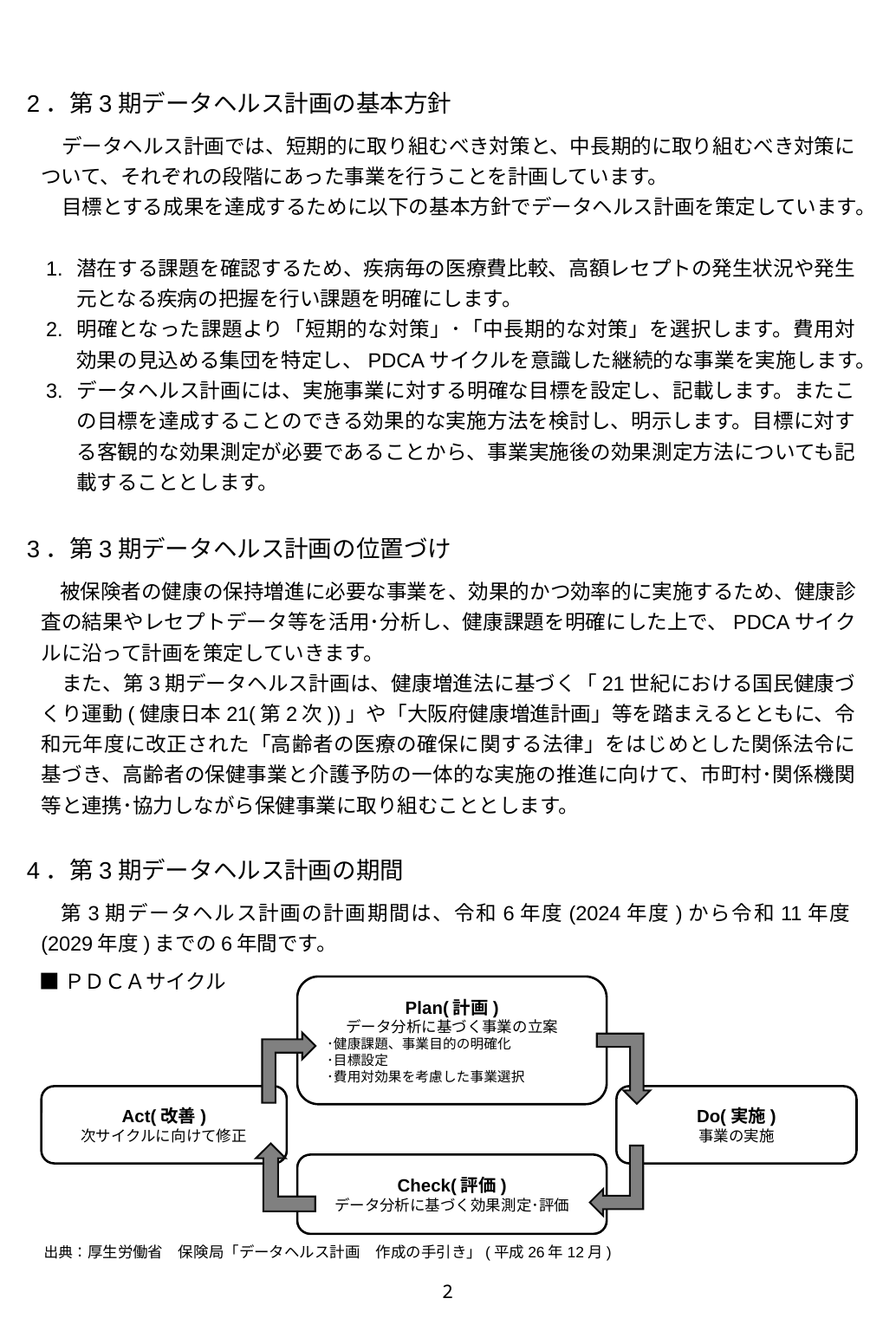

2．第3期データヘルス計画の基本方針
　データヘルス計画では、短期的に取り組むべき対策と、中長期的に取り組むべき対策について、それぞれの段階にあった事業を行うことを計画しています。
　目標とする成果を達成するために以下の基本方針でデータヘルス計画を策定しています。

潜在する課題を確認するため、疾病毎の医療費比較、高額レセプトの発生状況や発生元となる疾病の把握を行い課題を明確にします。
明確となった課題より「短期的な対策」･「中長期的な対策」を選択します。費用対効果の見込める集団を特定し、PDCAサイクルを意識した継続的な事業を実施します。
データヘルス計画には、実施事業に対する明確な目標を設定し、記載します。またこの目標を達成することのできる効果的な実施方法を検討し、明示します。目標に対する客観的な効果測定が必要であることから、事業実施後の効果測定方法についても記載することとします。
3．第3期データヘルス計画の位置づけ
　被保険者の健康の保持増進に必要な事業を、効果的かつ効率的に実施するため、健康診査の結果やレセプトデータ等を活用･分析し、健康課題を明確にした上で、PDCAサイクルに沿って計画を策定していきます。
　また、第3期データヘルス計画は、健康増進法に基づく「21世紀における国民健康づくり運動(健康日本21(第2次))」や「大阪府健康増進計画」等を踏まえるとともに、令和元年度に改正された「高齢者の医療の確保に関する法律」をはじめとした関係法令に基づき、高齢者の保健事業と介護予防の一体的な実施の推進に向けて、市町村･関係機関等と連携･協力しながら保健事業に取り組むこととします。
4．第3期データヘルス計画の期間
　第3期データヘルス計画の計画期間は、令和6年度(2024年度)から令和11年度(2029年度)までの6年間です。
■ＰＤＣＡサイクル
Plan(計画)
データ分析に基づく事業の立案
　･健康課題、事業目的の明確化
　･目標設定
　･費用対効果を考慮した事業選択

Act(改善)
次サイクルに向けて修正
Do(実施)
事業の実施

Check(評価)
データ分析に基づく効果測定･評価

出典：厚生労働省　保険局「データヘルス計画　作成の手引き」(平成26年12月)
2